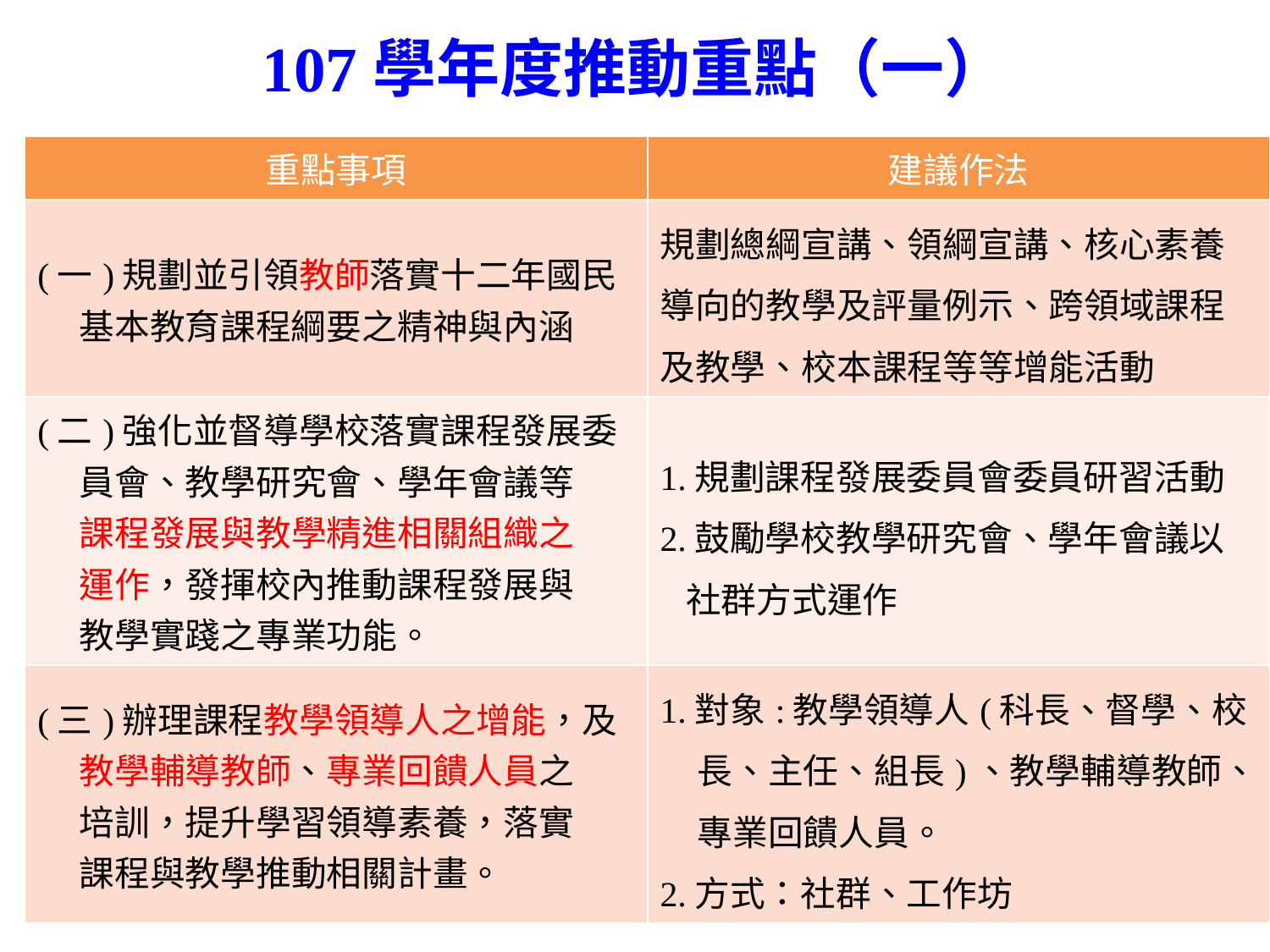

# 107學年度推動重點（一）
| 重點事項 | 建議作法 |
| --- | --- |
| (一)規劃並引領教師落實十二年國民 基本教育課程綱要之精神與內涵 | 規劃總綱宣講、領綱宣講、核心素養導向的教學及評量例示、跨領域課程及教學、校本課程等等增能活動 |
| (二)強化並督導學校落實課程發展委 員會、教學研究會、學年會議等 課程發展與教學精進相關組織之 運作，發揮校內推動課程發展與 教學實踐之專業功能。 | 1.規劃課程發展委員會委員研習活動 2.鼓勵學校教學研究會、學年會議以 社群方式運作 |
| (三)辦理課程教學領導人之增能，及 教學輔導教師、專業回饋人員之 培訓，提升學習領導素養，落實 課程與教學推動相關計畫。 | 1.對象:教學領導人(科長、督學、校長、主任、組長)、教學輔導教師、專業回饋人員。 2.方式：社群、工作坊 |